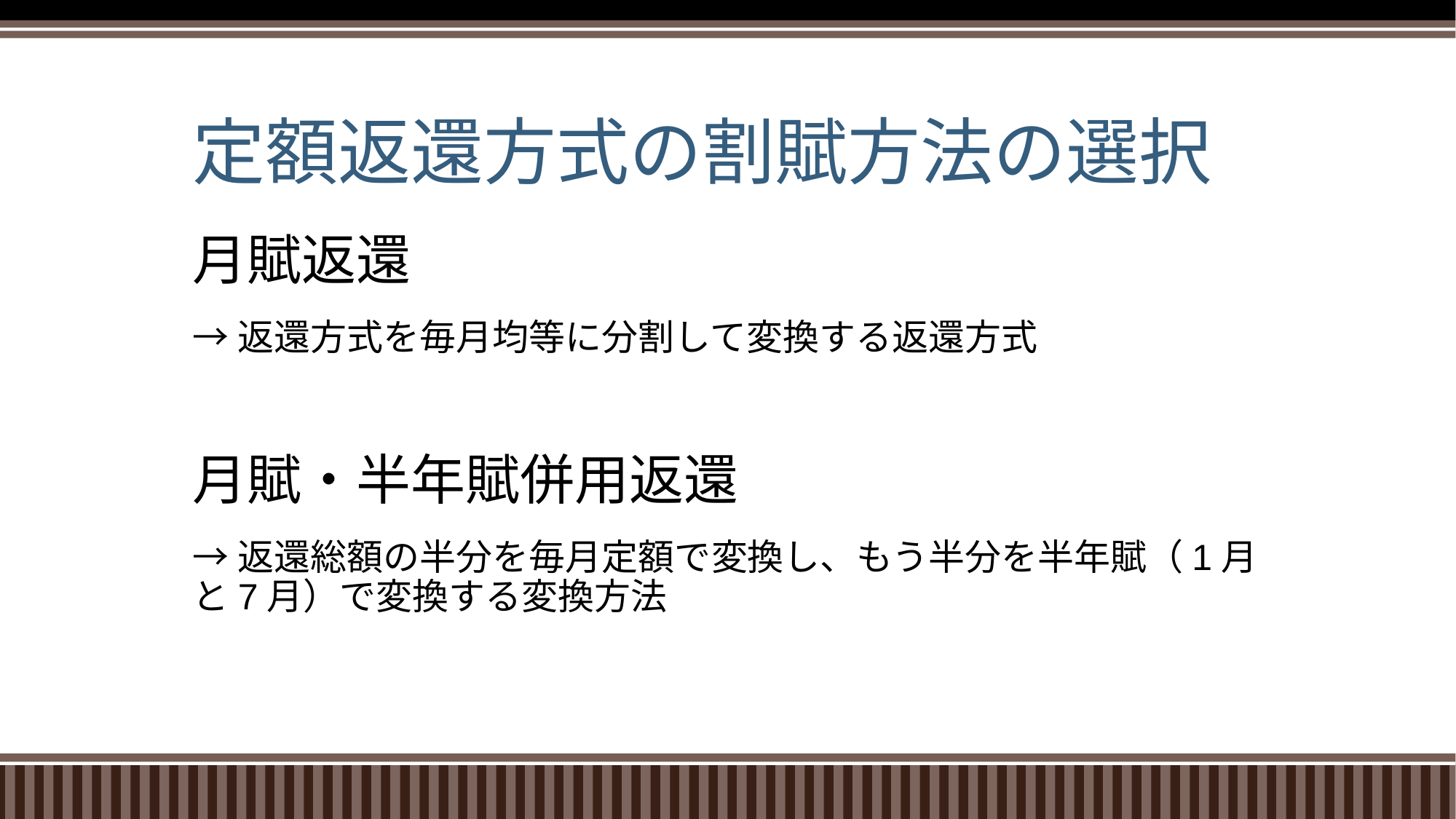

# 定額返還方式の割賦方法の選択
月賦返還
→返還方式を毎月均等に分割して変換する返還方式

月賦・半年賦併用返還
→返還総額の半分を毎月定額で変換し、もう半分を半年賦（1月と7月）で変換する変換方法